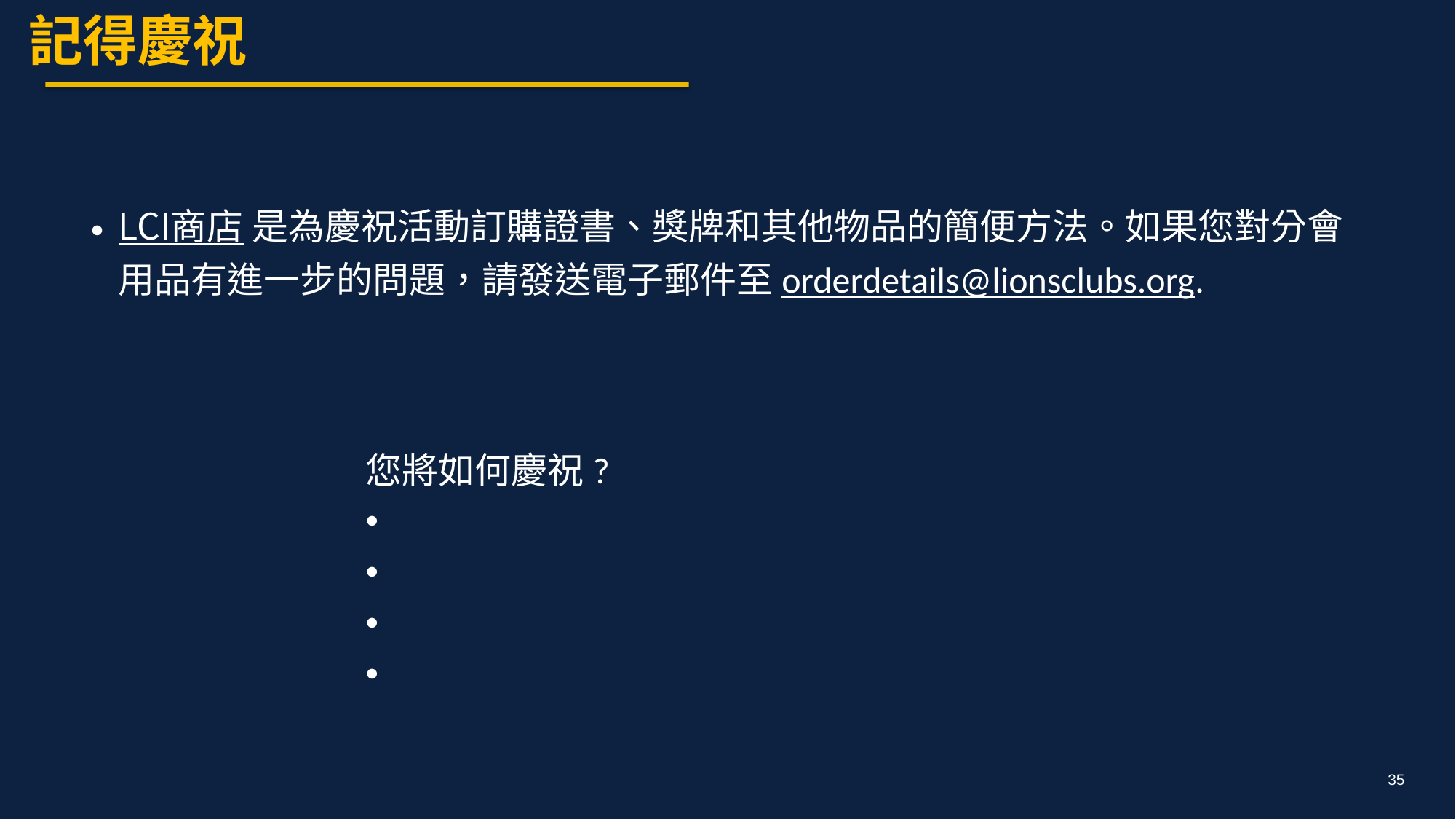

記得慶祝

LCI商店 是為慶祝活動訂購證書、獎牌和其他物品的簡便方法。如果您對分會用品有進一步的問題，請發送電子郵件至orderdetails@lionsclubs.org.
您將如何慶祝?

35